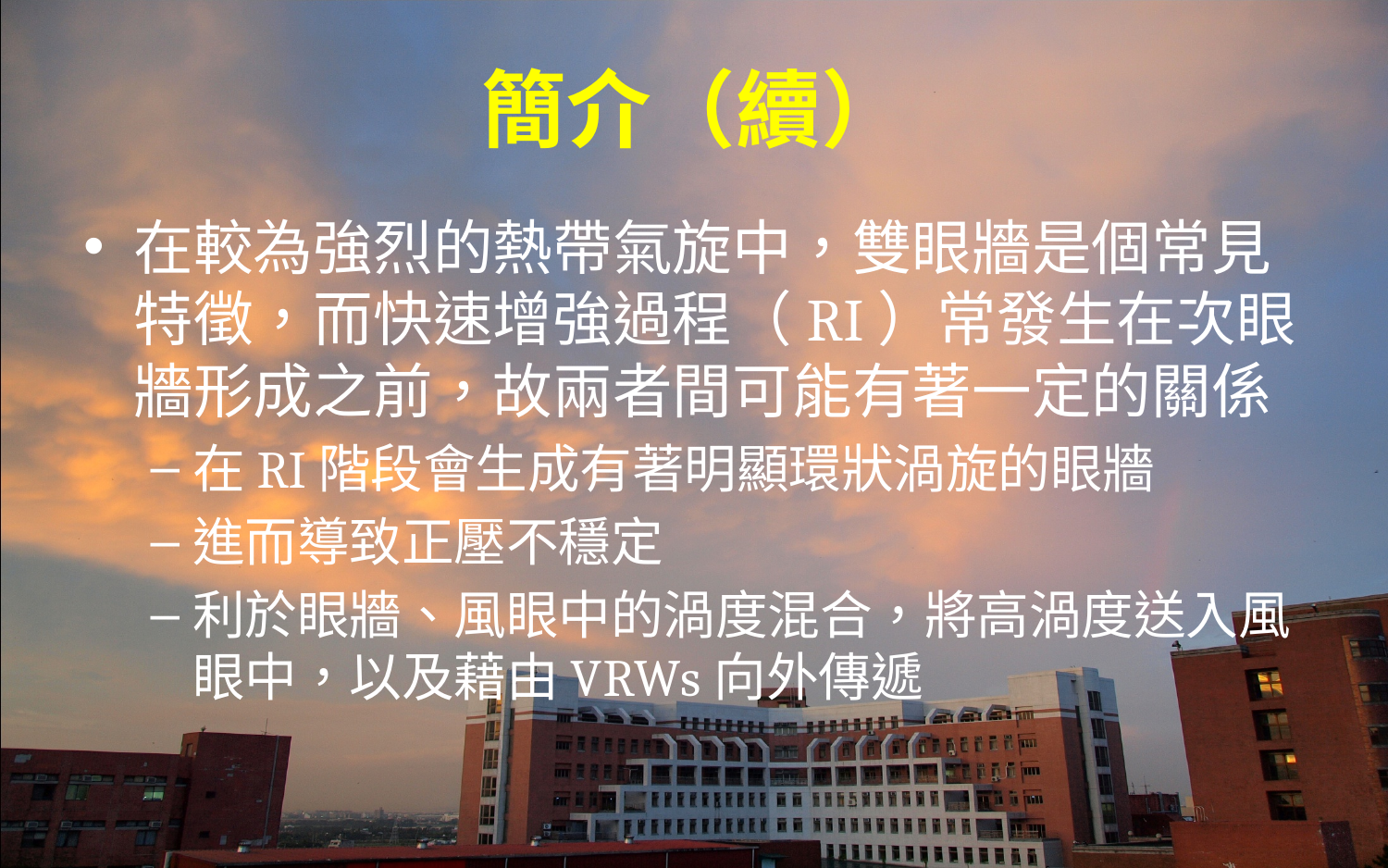

# 簡介（續）
在較為強烈的熱帶氣旋中，雙眼牆是個常見特徵，而快速增強過程（RI）常發生在次眼牆形成之前，故兩者間可能有著一定的關係
在RI階段會生成有著明顯環狀渦旋的眼牆
進而導致正壓不穩定
利於眼牆、風眼中的渦度混合，將高渦度送入風眼中，以及藉由VRWs向外傳遞